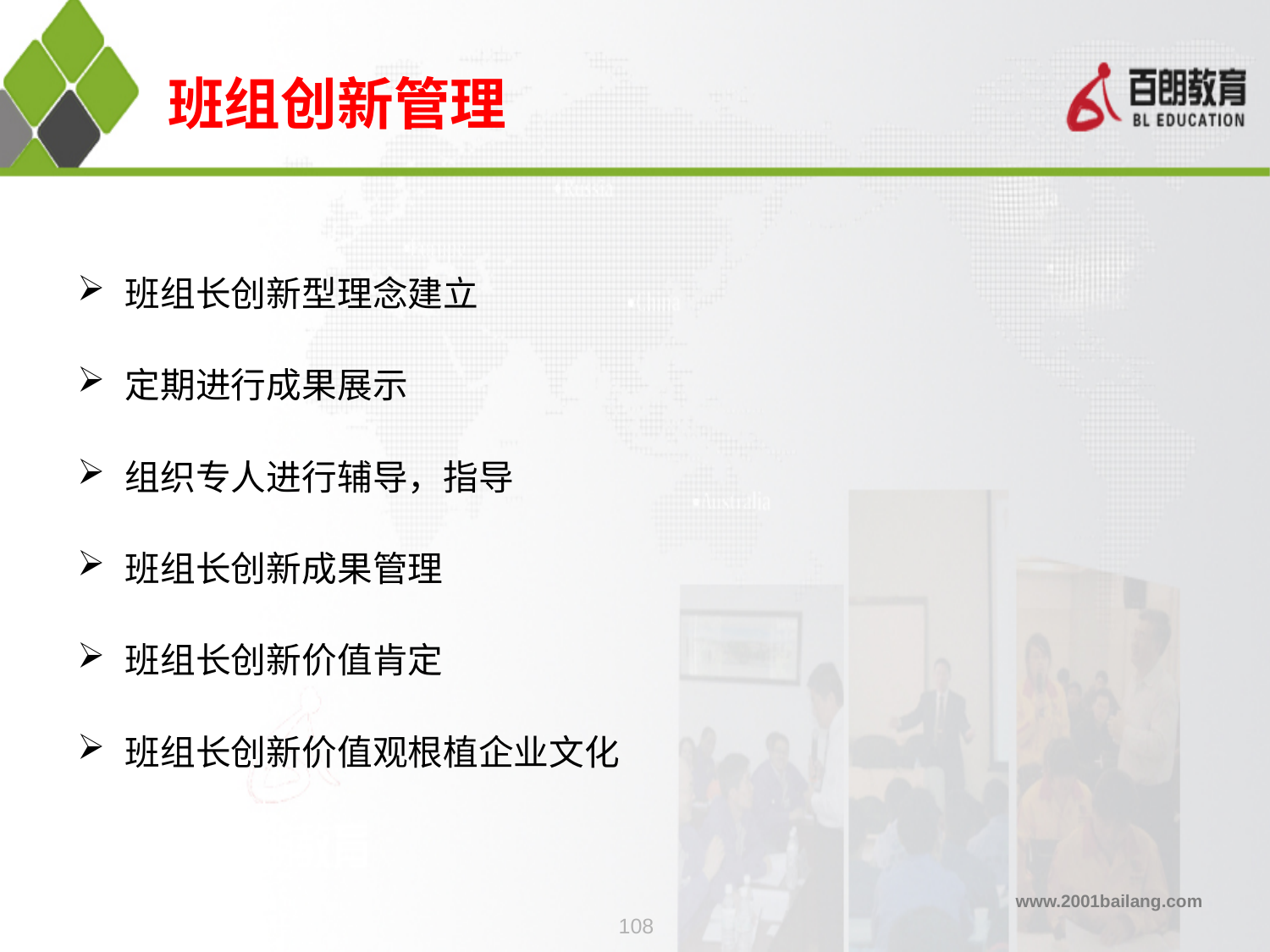

# 班组创新管理
班组长创新型理念建立
定期进行成果展示
组织专人进行辅导，指导
班组长创新成果管理
班组长创新价值肯定
班组长创新价值观根植企业文化
108